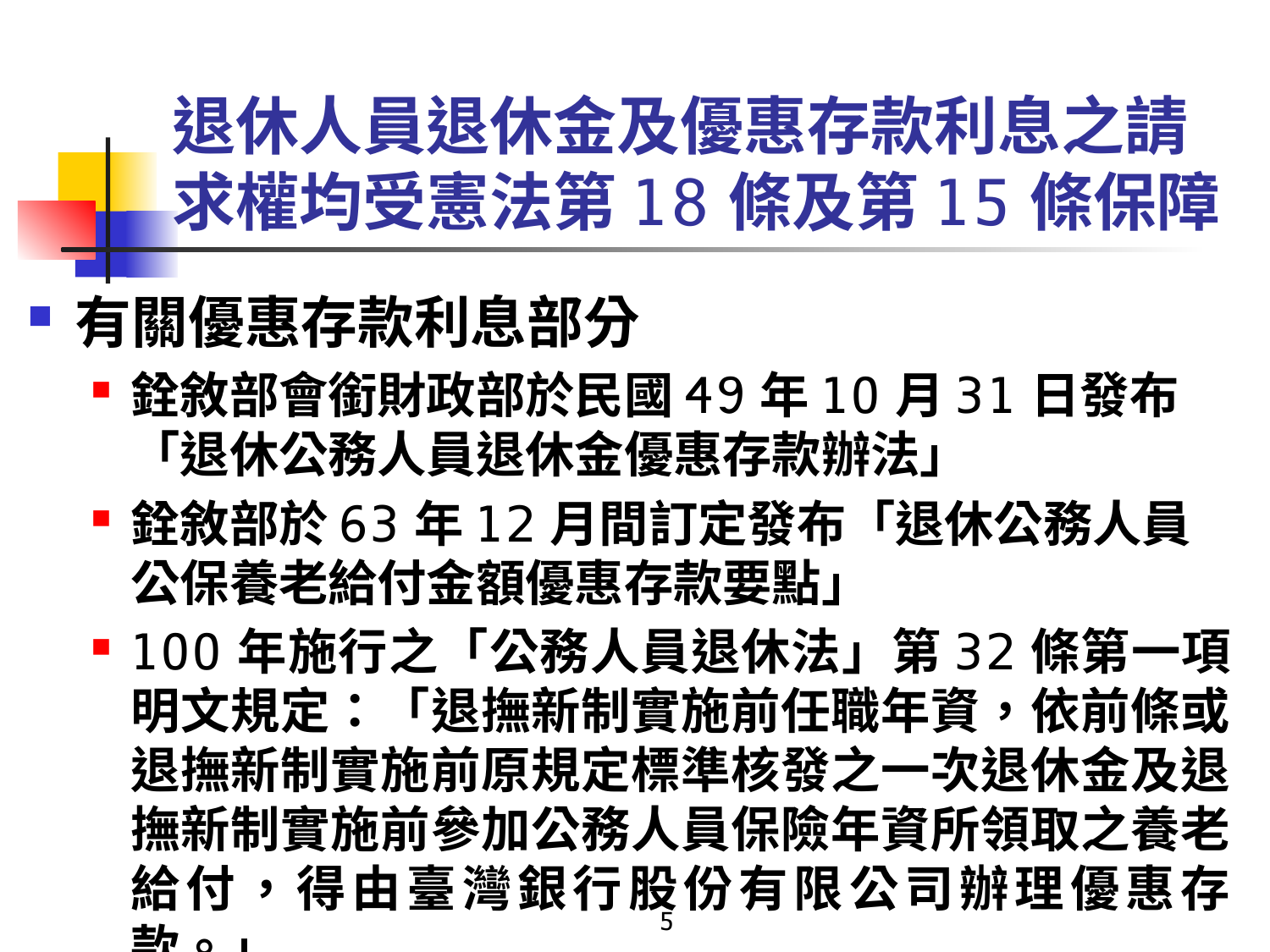

# 退休人員退休金及優惠存款利息之請求權均受憲法第18條及第15條保障
有關優惠存款利息部分
銓敘部會銜財政部於民國49年10月31日發布「退休公務人員退休金優惠存款辦法」
銓敘部於63年12月間訂定發布「退休公務人員公保養老給付金額優惠存款要點」
100年施行之「公務人員退休法」第32條第一項明文規定：「退撫新制實施前任職年資，依前條或退撫新制實施前原規定標準核發之一次退休金及退撫新制實施前參加公務人員保險年資所領取之養老給付，得由臺灣銀行股份有限公司辦理優惠存款。」

5